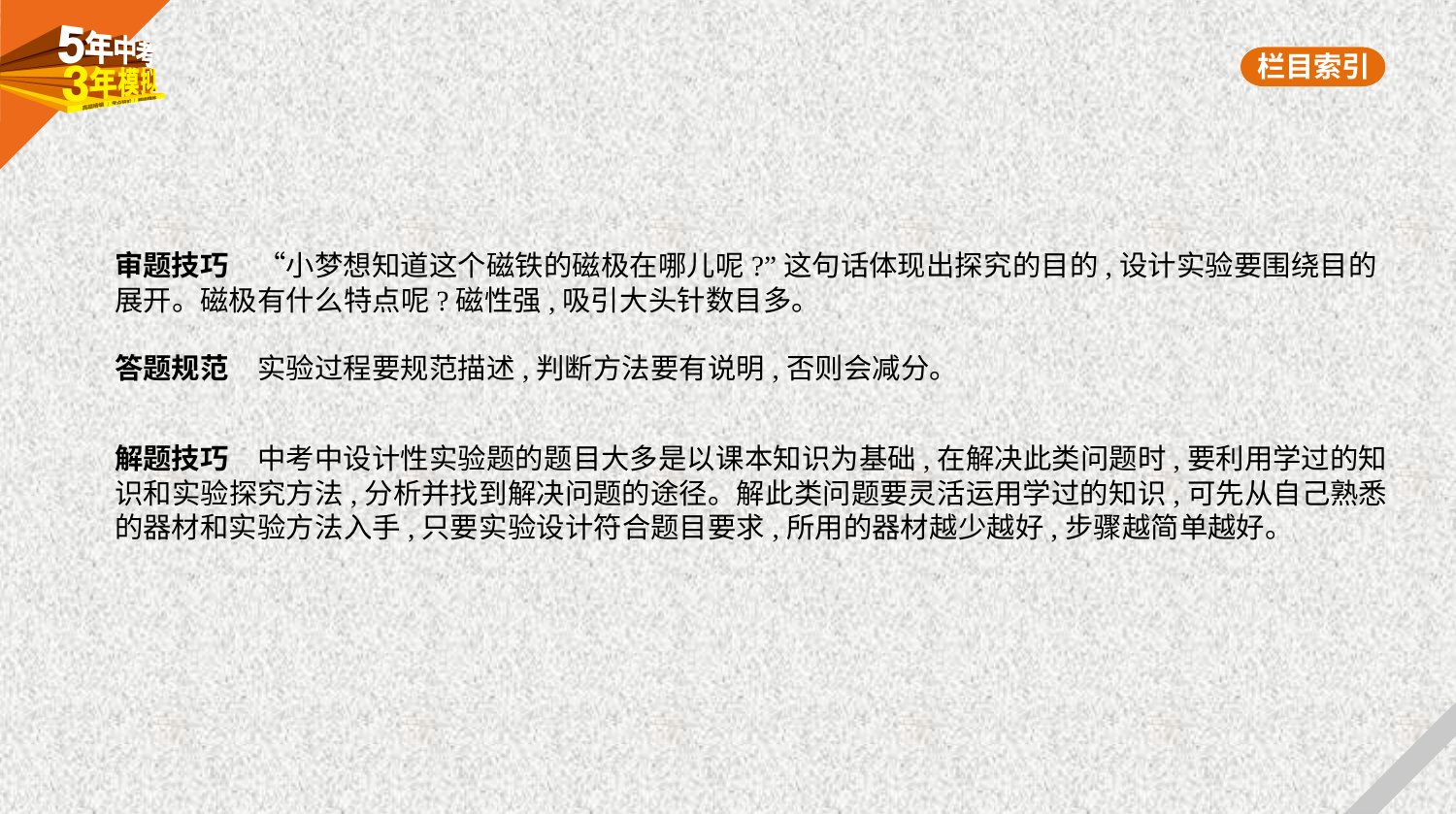

审题技巧　“小梦想知道这个磁铁的磁极在哪儿呢?”这句话体现出探究的目的,设计实验要围绕目的
展开。磁极有什么特点呢?磁性强,吸引大头针数目多。
答题规范　实验过程要规范描述,判断方法要有说明,否则会减分。
解题技巧　中考中设计性实验题的题目大多是以课本知识为基础,在解决此类问题时,要利用学过的知
识和实验探究方法,分析并找到解决问题的途径。解此类问题要灵活运用学过的知识,可先从自己熟悉
的器材和实验方法入手,只要实验设计符合题目要求,所用的器材越少越好,步骤越简单越好。